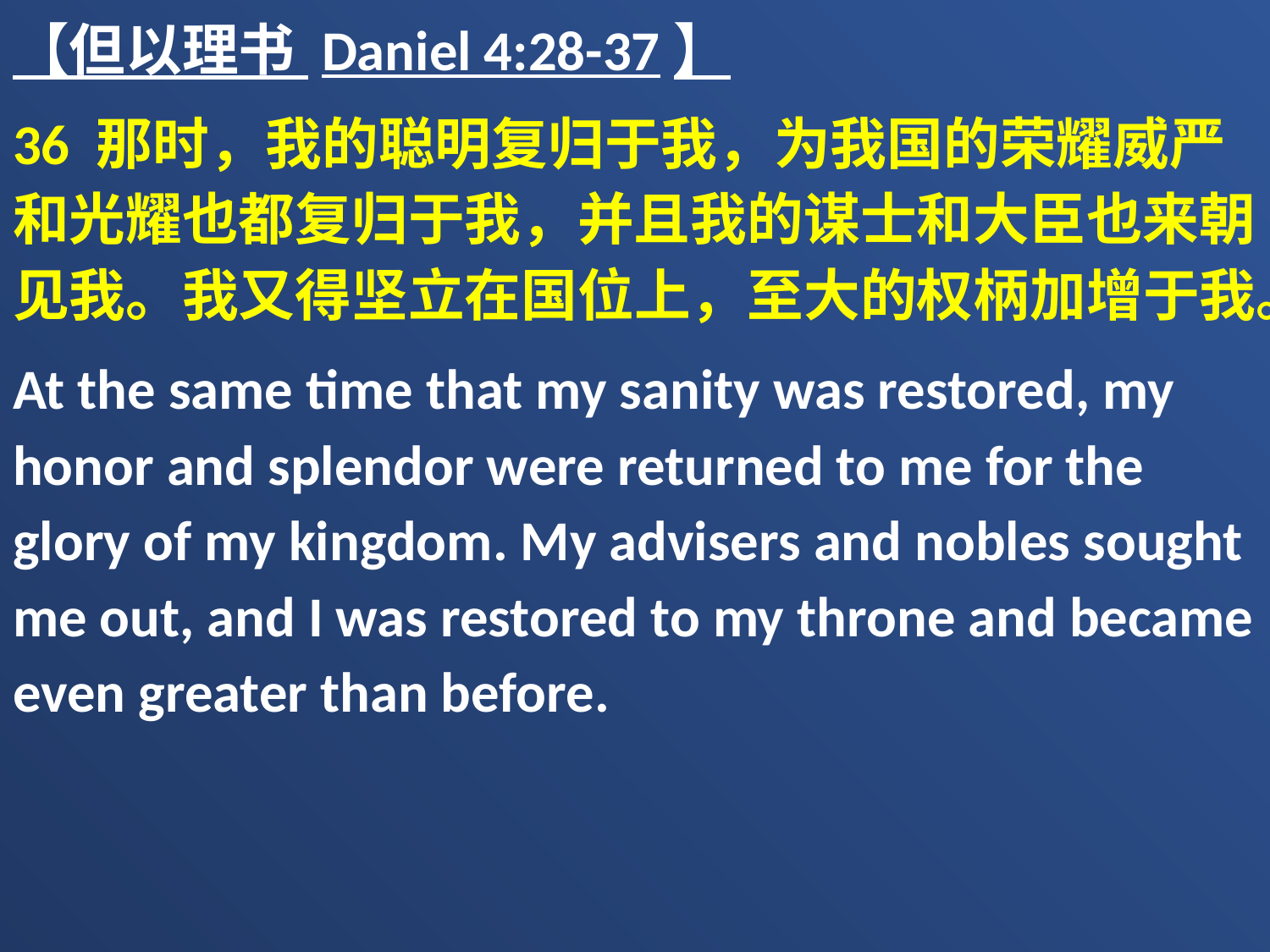

【但以理书 Daniel 4:28-37】
36 那时，我的聪明复归于我，为我国的荣耀威严和光耀也都复归于我，并且我的谋士和大臣也来朝见我。我又得坚立在国位上，至大的权柄加增于我。
At the same time that my sanity was restored, my honor and splendor were returned to me for the glory of my kingdom. My advisers and nobles sought me out, and I was restored to my throne and became even greater than before.